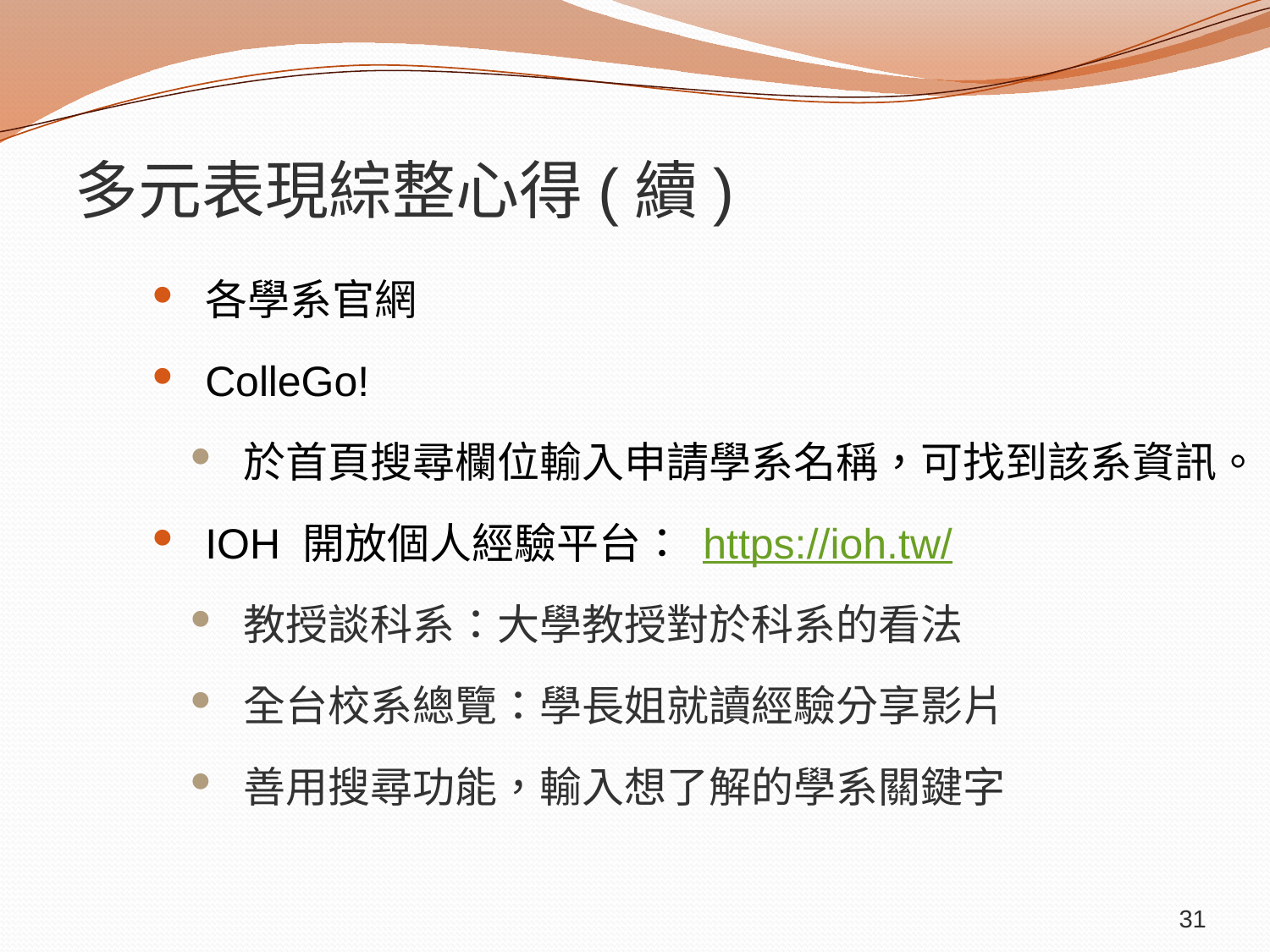

# 多元表現綜整心得(續)
各學系官網
ColleGo!
於首頁搜尋欄位輸入申請學系名稱，可找到該系資訊。
IOH 開放個人經驗平台： https://ioh.tw/
教授談科系：大學教授對於科系的看法
全台校系總覽：學長姐就讀經驗分享影片
善用搜尋功能，輸入想了解的學系關鍵字

31